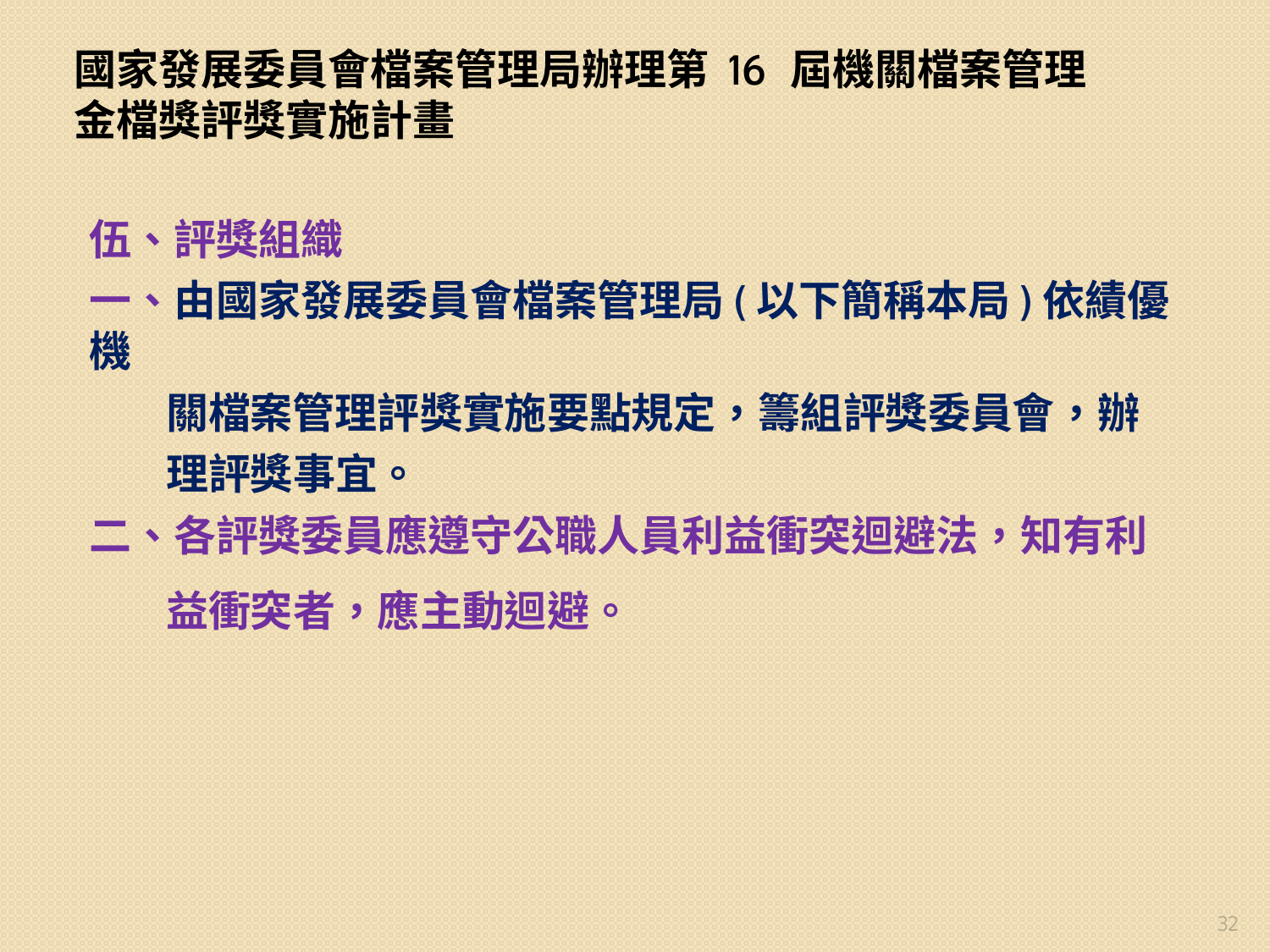

國家發展委員會檔案管理局辦理第 16 屆機關檔案管理金檔獎評獎實施計畫
伍、評獎組織
一、由國家發展委員會檔案管理局(以下簡稱本局)依績優機
       關檔案管理評獎實施要點規定，籌組評獎委員會，辦
       理評獎事宜。
二、各評獎委員應遵守公職人員利益衝突迴避法，知有利
       益衝突者，應主動迴避。
32